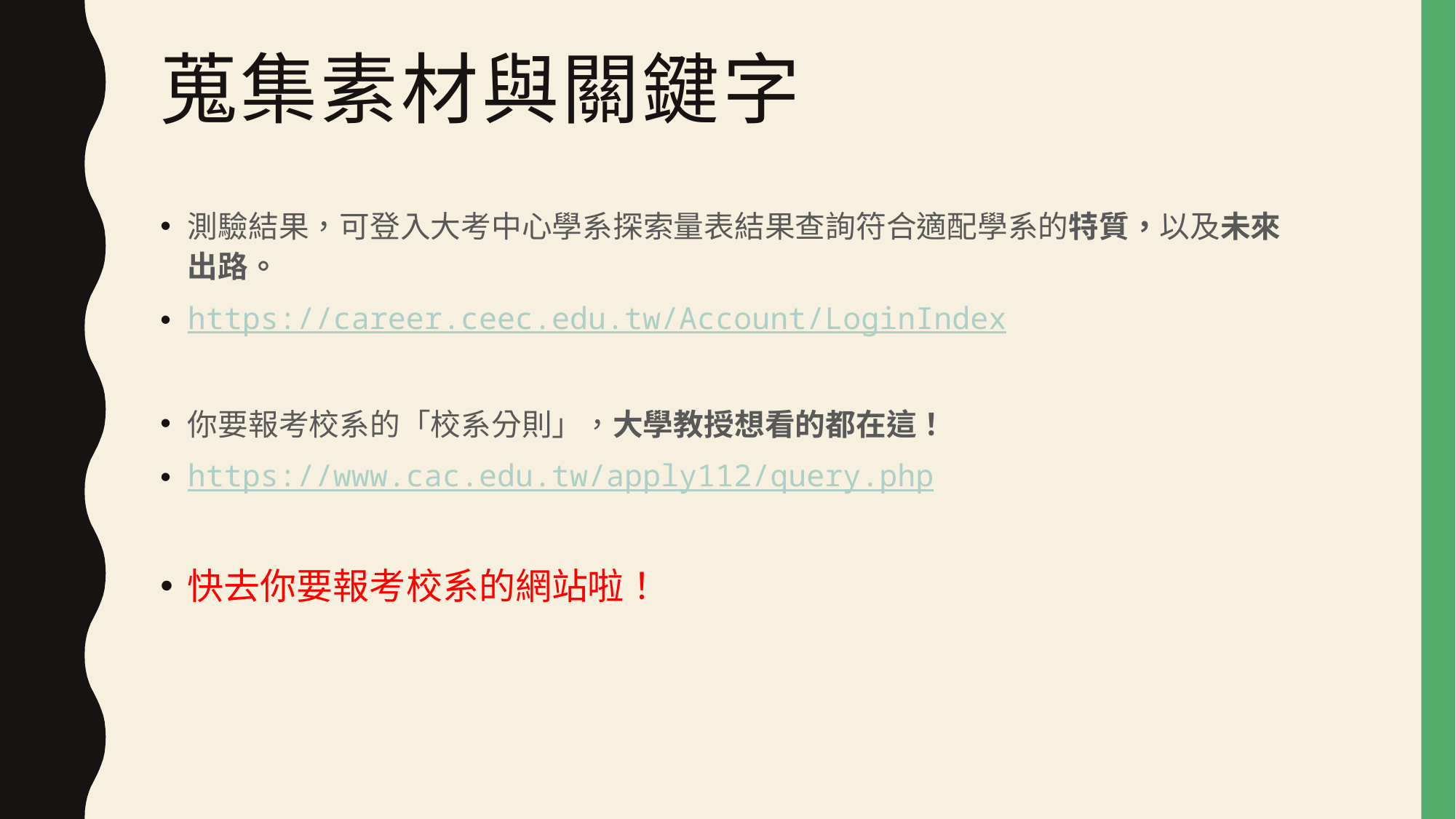

# 蒐集素材與關鍵字
測驗結果，可登入大考中心學系探索量表結果查詢符合適配學系的特質，以及未來出路。
https://career.ceec.edu.tw/Account/LoginIndex

你要報考校系的「校系分則」，大學教授想看的都在這！
https://www.cac.edu.tw/apply112/query.php

快去你要報考校系的網站啦！